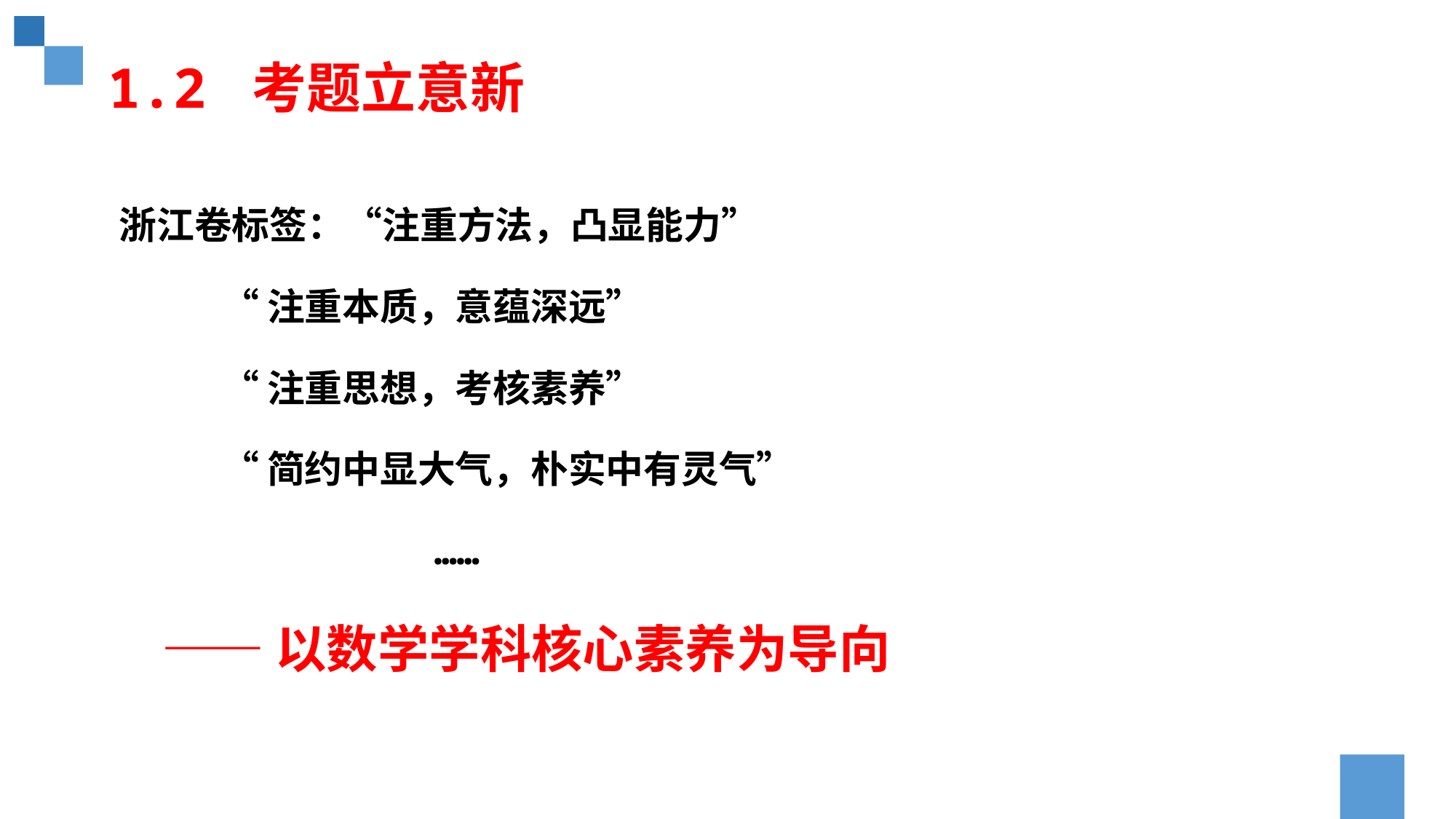

1.2 考题立意新
浙江卷标签：“注重方法，凸显能力”
            “注重本质，意蕴深远”
            “注重思想，考核素养”
            “简约中显大气，朴实中有灵气”
              ……
     ——以数学学科核心素养为导向